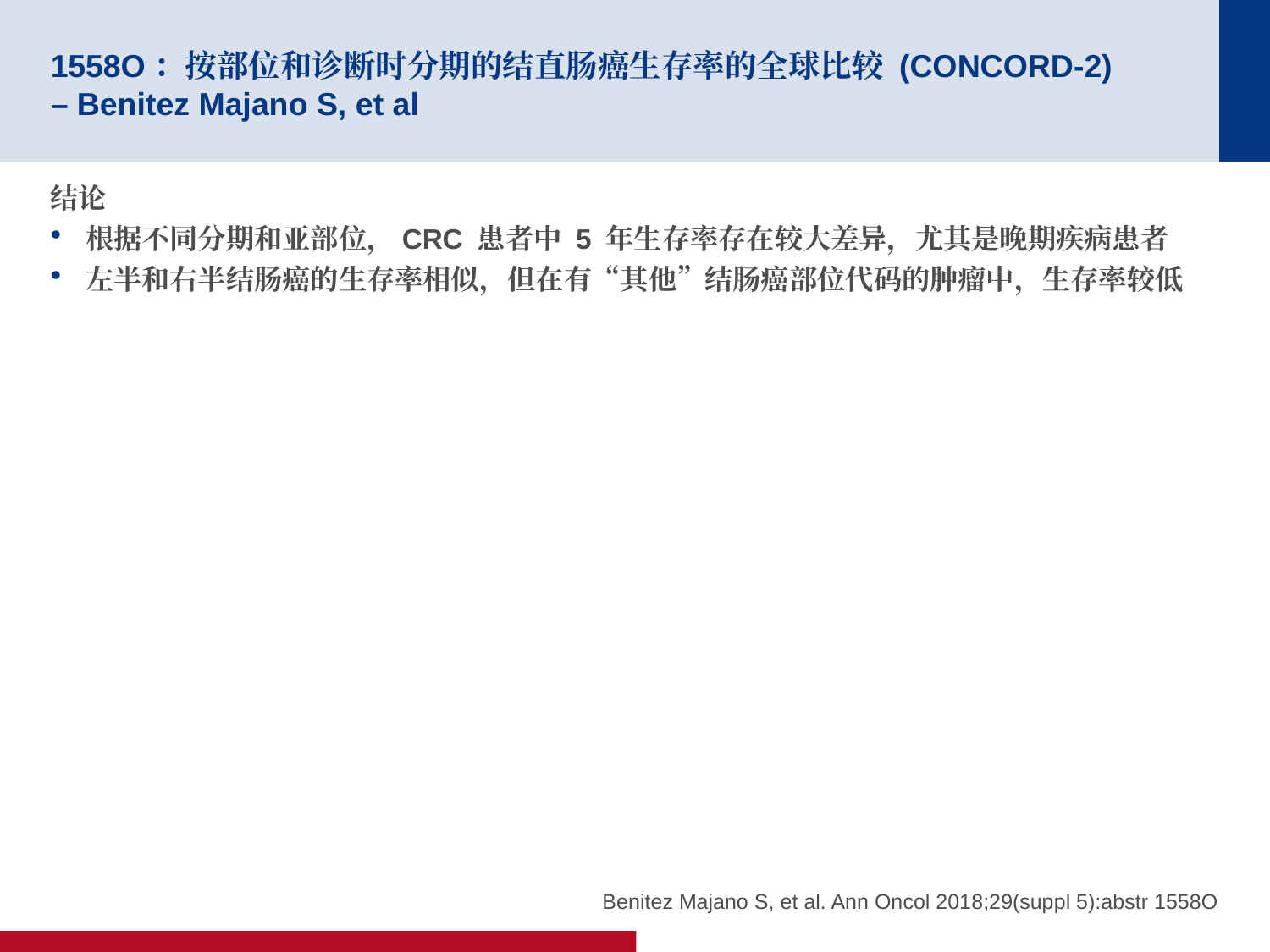

# 1558O：按部位和诊断时分期的结直肠癌生存率的全球比较 (CONCORD-2) – Benitez Majano S, et al
结论
根据不同分期和亚部位，CRC 患者中 5 年生存率存在较大差异，尤其是晚期疾病患者
左半和右半结肠癌的生存率相似，但在有“其他”结肠癌部位代码的肿瘤中，生存率较低
Benitez Majano S, et al. Ann Oncol 2018;29(suppl 5):abstr 1558O